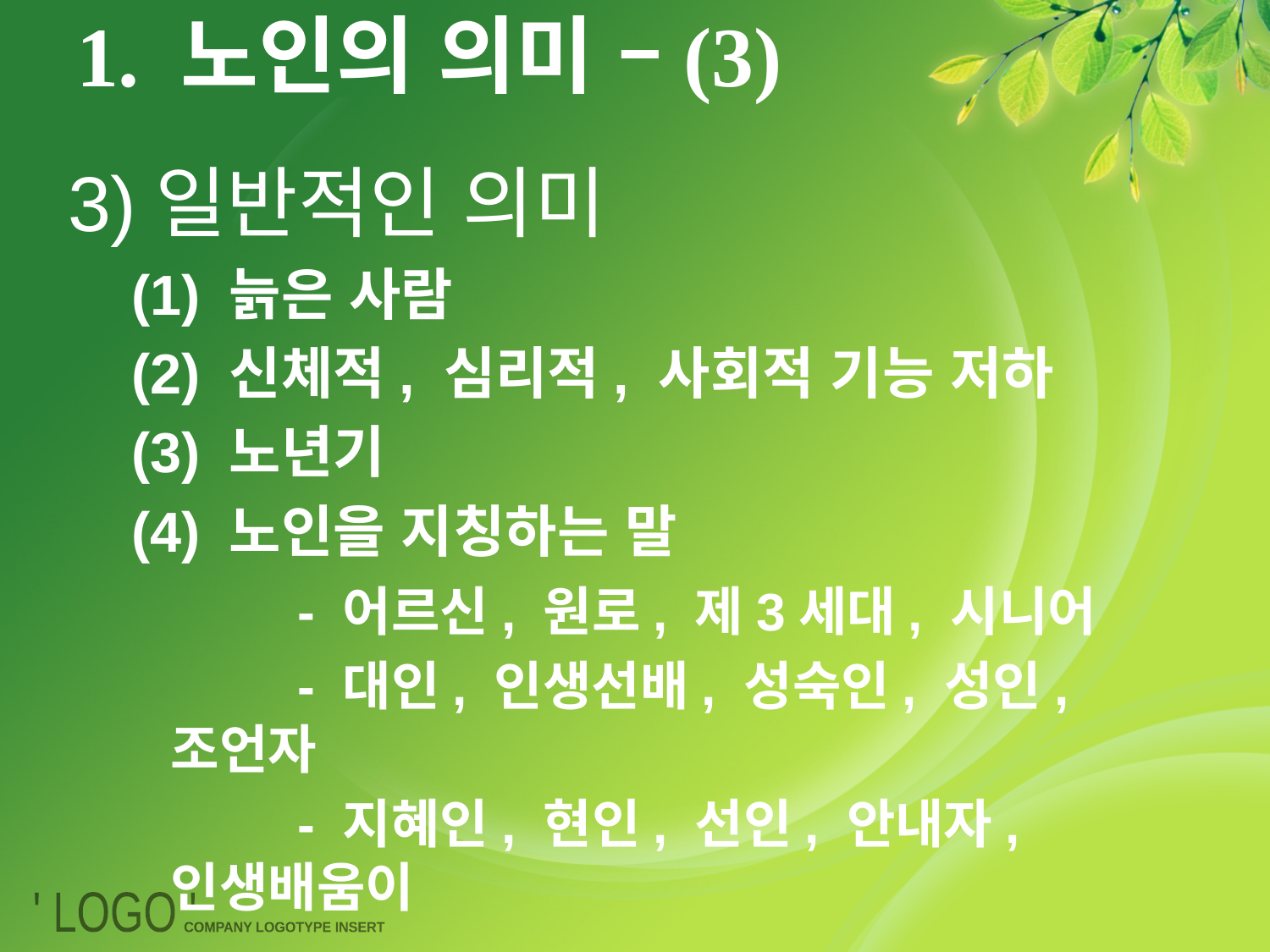

# 1. 노인의 의미 –(3)

3)일반적인 의미
(1) 늙은 사람
(2) 신체적, 심리적, 사회적 기능 저하
(3) 노년기
(4) 노인을 지칭하는 말
		- 어르신, 원로, 제3세대, 시니어
		- 대인, 인생선배, 성숙인, 성인, 조언자
		- 지혜인, 현인, 선인, 안내자, 인생배움이